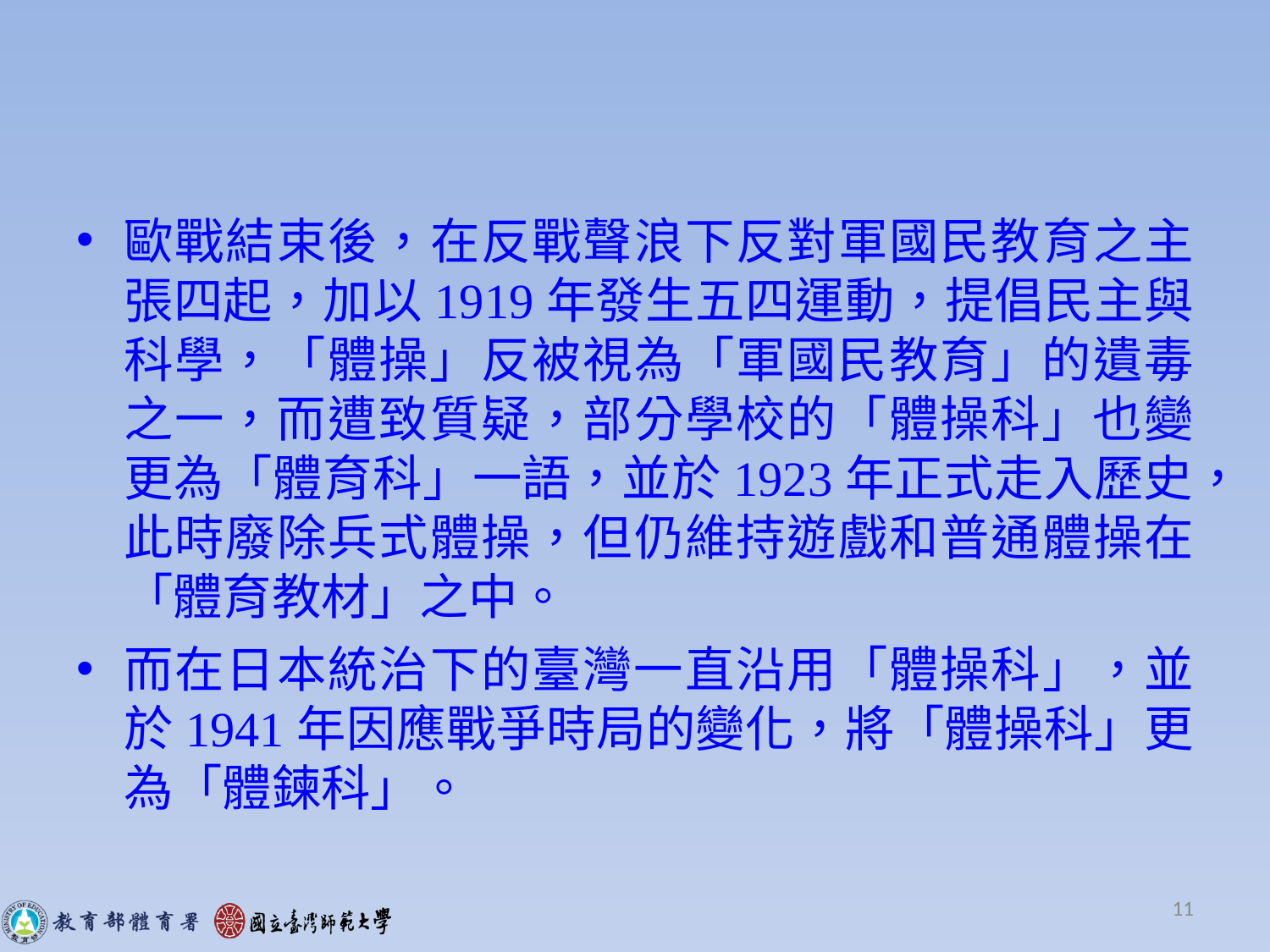

#
歐戰結束後，在反戰聲浪下反對軍國民教育之主張四起，加以1919年發生五四運動，提倡民主與科學，「體操」反被視為「軍國民教育」的遺毒之一，而遭致質疑，部分學校的「體操科」也變更為「體育科」一語，並於1923年正式走入歷史，此時廢除兵式體操，但仍維持遊戲和普通體操在「體育教材」之中。
而在日本統治下的臺灣一直沿用「體操科」，並於1941年因應戰爭時局的變化，將「體操科」更為「體鍊科」。

11